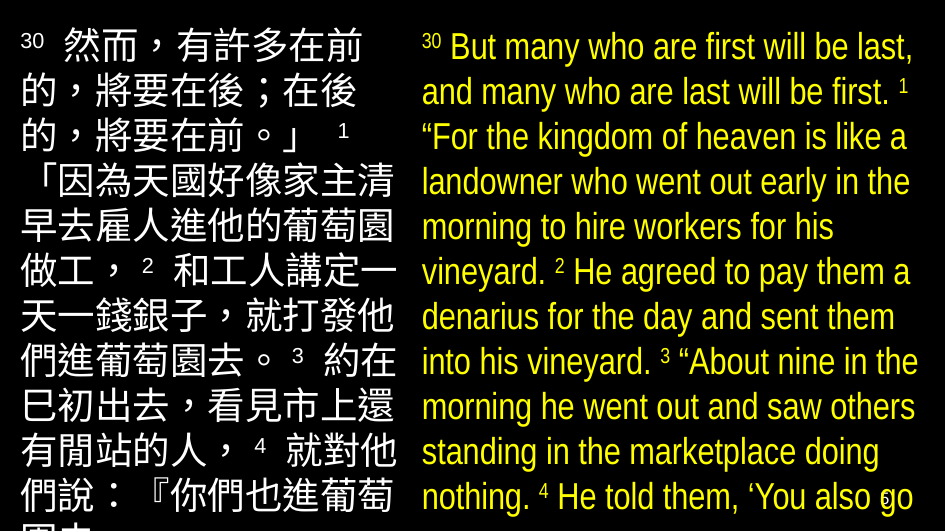

30 然而，有許多在前的，將要在後；在後的，將要在前。」 1 「因為天國好像家主清早去雇人進他的葡萄園做工，2 和工人講定一天一錢銀子，就打發他們進葡萄園去。3 約在巳初出去，看見市上還有閒站的人，4 就對他們說：『你們也進葡萄園去，
30 But many who are first will be last, and many who are last will be first. 1 “For the kingdom of heaven is like a landowner who went out early in the morning to hire workers for his vineyard. 2 He agreed to pay them a denarius for the day and sent them into his vineyard. 3 “About nine in the morning he went out and saw others standing in the marketplace doing nothing. 4 He told them, ‘You also go
5